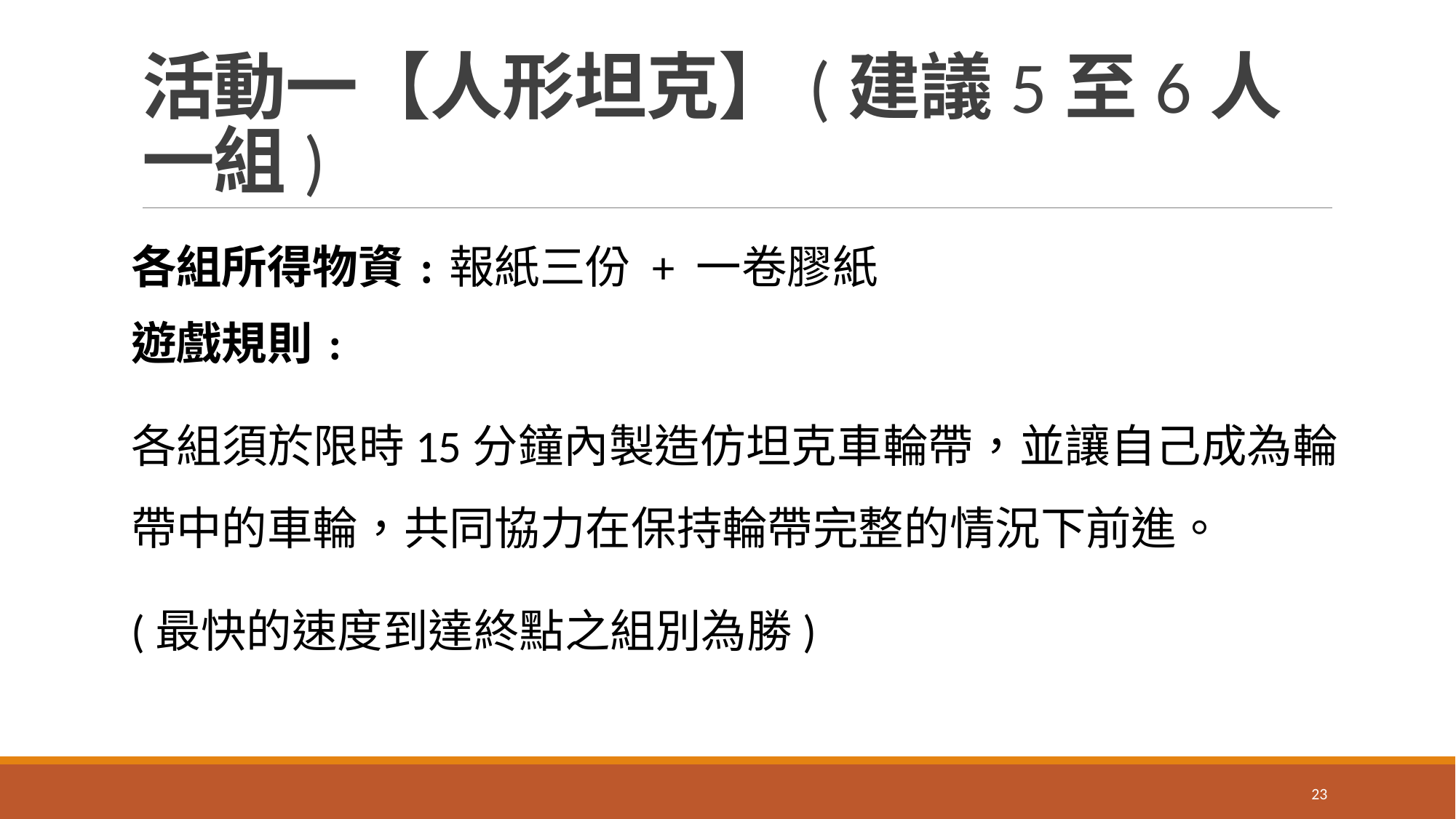

# 活動一【人形坦克】(建議5至6人一組)
各組所得物資﹕報紙三份 + 一卷膠紙
遊戲規則﹕
各組須於限時15分鐘內製造仿坦克車輪帶，並讓自己成為輪帶中的車輪，共同協力在保持輪帶完整的情況下前進。
(最快的速度到達終點之組別為勝)
23